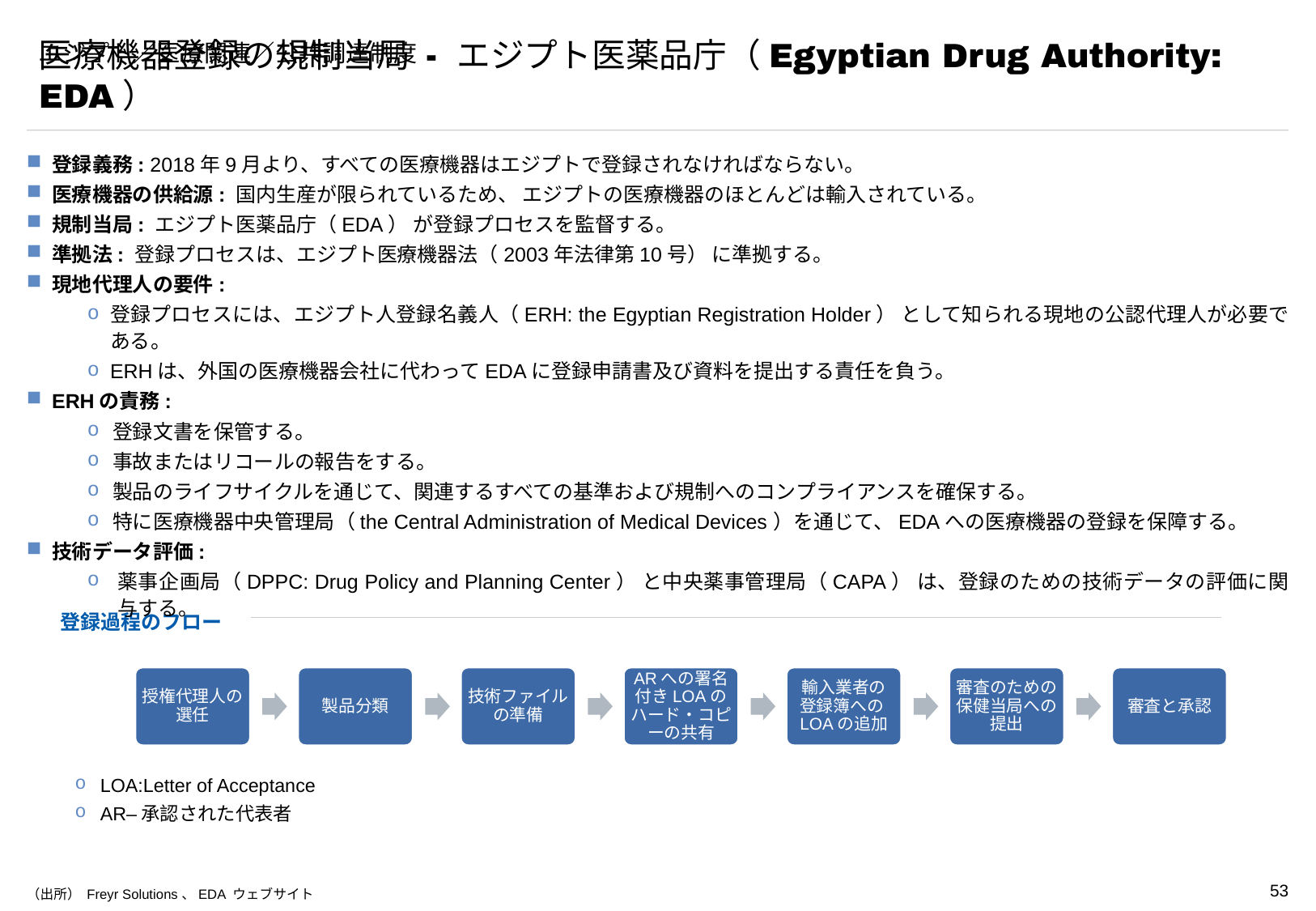

# エジプト／医療関連／公共調達制度
医療機器登録の規制当局 - エジプト医薬品庁（Egyptian Drug Authority: EDA）
登録義務: 2018年9月より、すべての医療機器はエジプトで登録されなければならない。
医療機器の供給源: 国内生産が限られているため、 エジプトの医療機器のほとんどは輸入されている。
規制当局: エジプト医薬品庁（EDA） が登録プロセスを監督する。
準拠法: 登録プロセスは、エジプト医療機器法（2003年法律第10号） に準拠する。
現地代理人の要件:
登録プロセスには、エジプト人登録名義人（ERH: the Egyptian Registration Holder） として知られる現地の公認代理人が必要である。
ERHは、外国の医療機器会社に代わってEDAに登録申請書及び資料を提出する責任を負う。
ERHの責務:
登録文書を保管する。
事故またはリコールの報告をする。
製品のライフサイクルを通じて、関連するすべての基準および規制へのコンプライアンスを確保する。
特に医療機器中央管理局（the Central Administration of Medical Devices）を通じて、EDAへの医療機器の登録を保障する。
技術データ評価:
薬事企画局（DPPC: Drug Policy and Planning Center） と中央薬事管理局（CAPA） は、登録のための技術データの評価に関与する。
登録過程のフロー
技術ファイルの準備
ARへの署名付きLOAの
ハード・コピーの共有
輸入業者の
登録簿へのLOAの追加
審査のための保健当局への提出
審査と承認
製品分類
授権代理人の選任

LOA:Letter of Acceptance
AR–承認された代表者
（出所） Freyr Solutions、EDA ウェブサイト